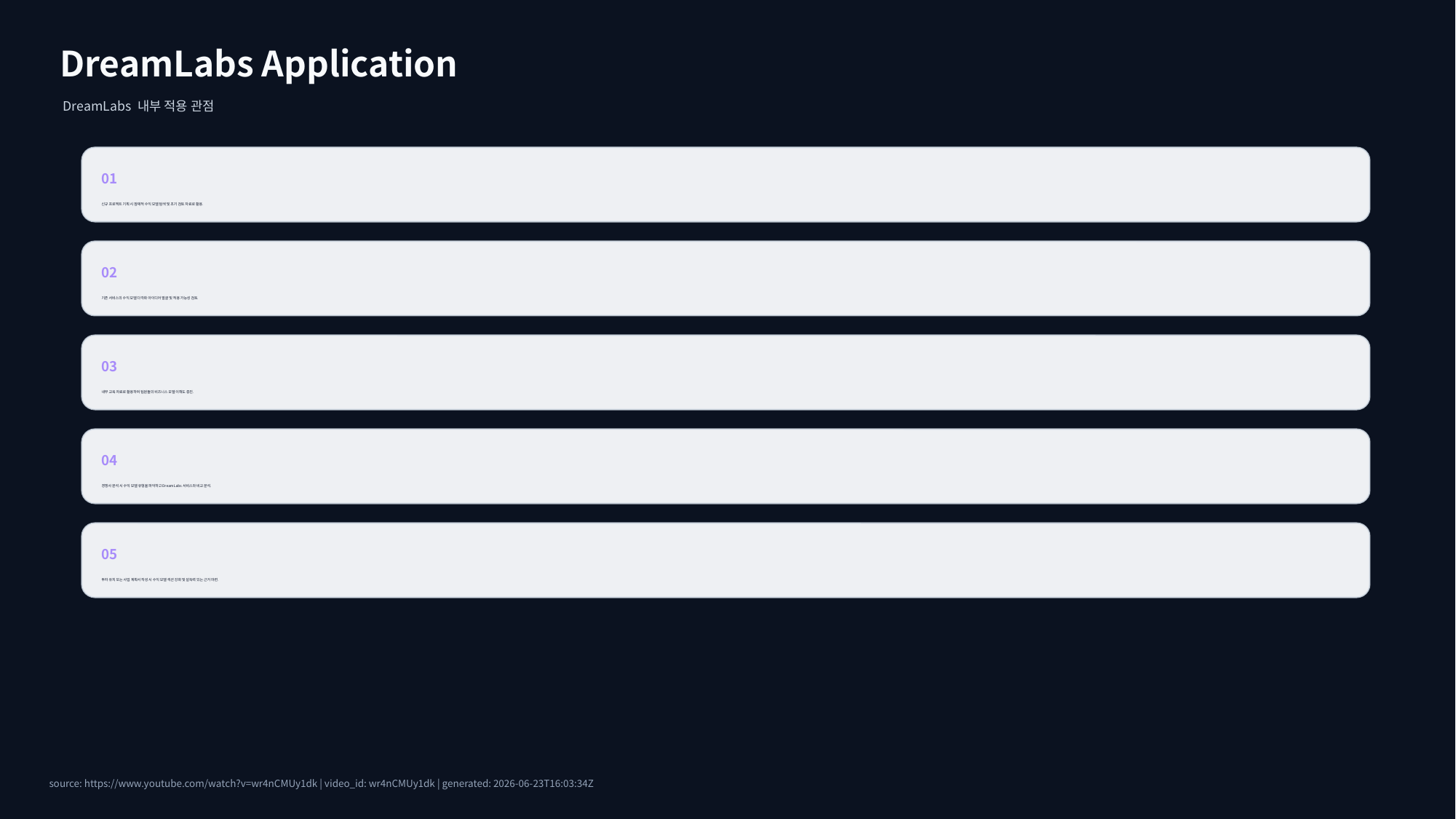

DreamLabs Application
DreamLabs 내부 적용 관점

01
신규 프로젝트 기획 시 잠재적 수익 모델 탐색 및 초기 검토 자료로 활용.

02
기존 서비스의 수익 모델 다각화 아이디어 발굴 및 적용 가능성 검토.

03
내부 교육 자료로 활용하여 팀원들의 비즈니스 모델 이해도 증진.

04
경쟁사 분석 시 수익 모델 유형을 파악하고 DreamLabs 서비스와 비교 분석.

05
투자 유치 또는 사업 계획서 작성 시 수익 모델 섹션 강화 및 설득력 있는 근거 마련.
source: https://www.youtube.com/watch?v=wr4nCMUy1dk | video_id: wr4nCMUy1dk | generated: 2026-06-23T16:03:34Z